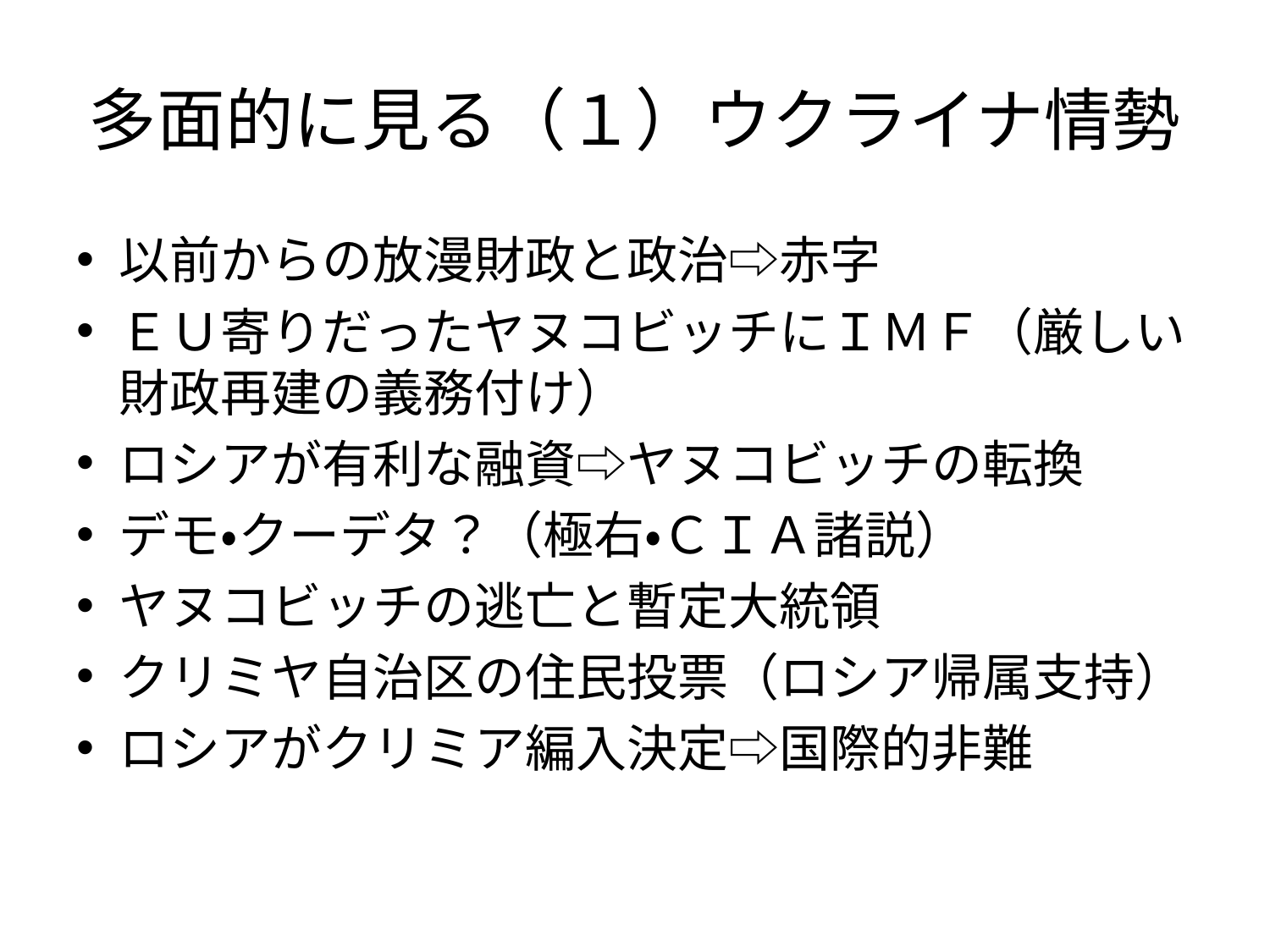

# 多面的に見る（１）ウクライナ情勢
以前からの放漫財政と政治⇨赤字
ＥＵ寄りだったヤヌコビッチにＩＭＦ（厳しい財政再建の義務付け）
ロシアが有利な融資⇨ヤヌコビッチの転換
デモ・クーデタ？（極右・ＣＩＡ諸説）
ヤヌコビッチの逃亡と暫定大統領
クリミヤ自治区の住民投票（ロシア帰属支持）
ロシアがクリミア編入決定⇨国際的非難